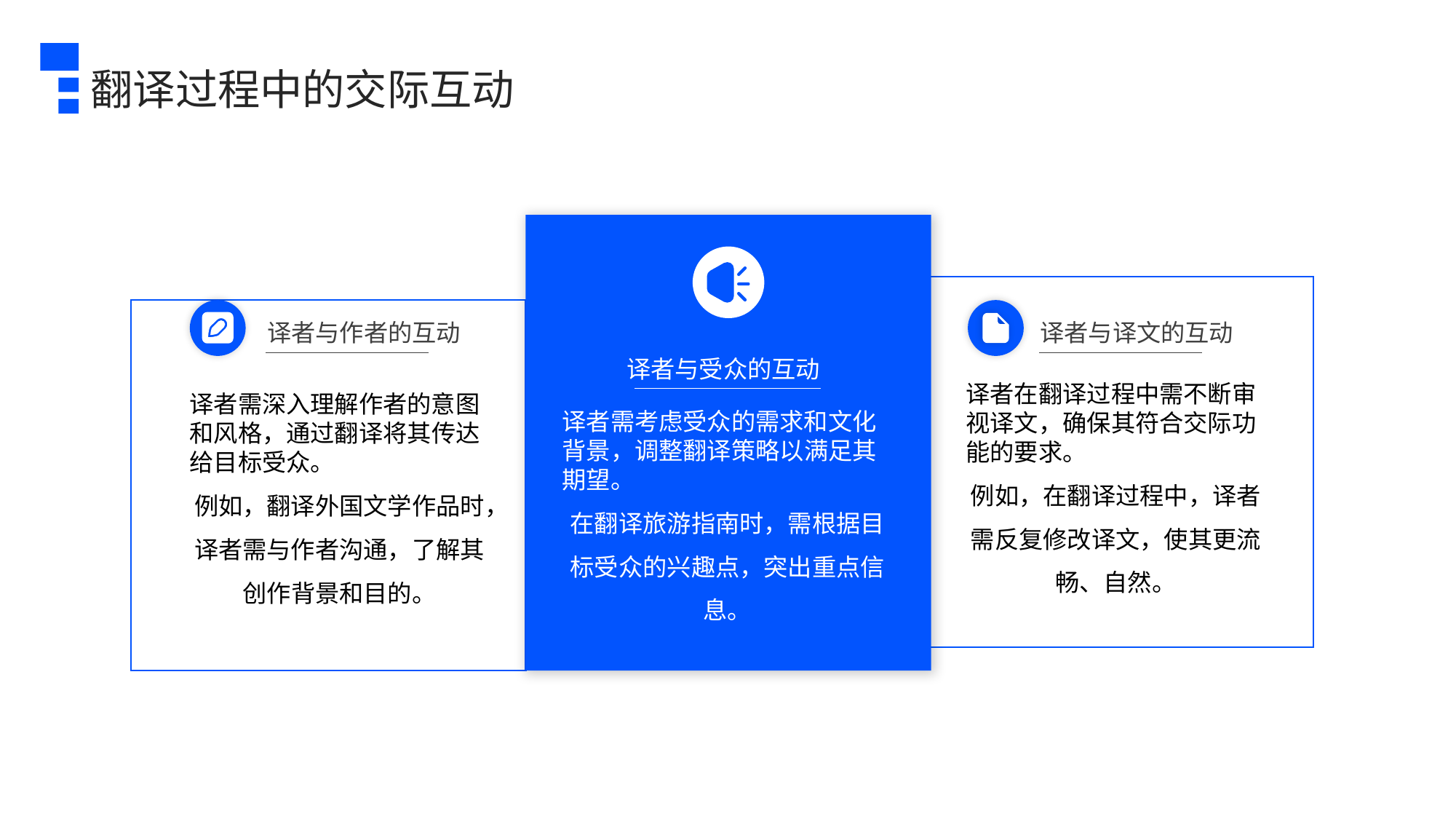

翻译过程中的交际互动

译者与作者的互动
译者与译文的互动

译者与受众的互动
译者在翻译过程中需不断审视译文，确保其符合交际功能的要求。
例如，在翻译过程中，译者需反复修改译文，使其更流畅、自然。
译者需深入理解作者的意图和风格，通过翻译将其传达给目标受众。
例如，翻译外国文学作品时，译者需与作者沟通，了解其创作背景和目的。
译者需考虑受众的需求和文化背景，调整翻译策略以满足其期望。
在翻译旅游指南时，需根据目标受众的兴趣点，突出重点信息。